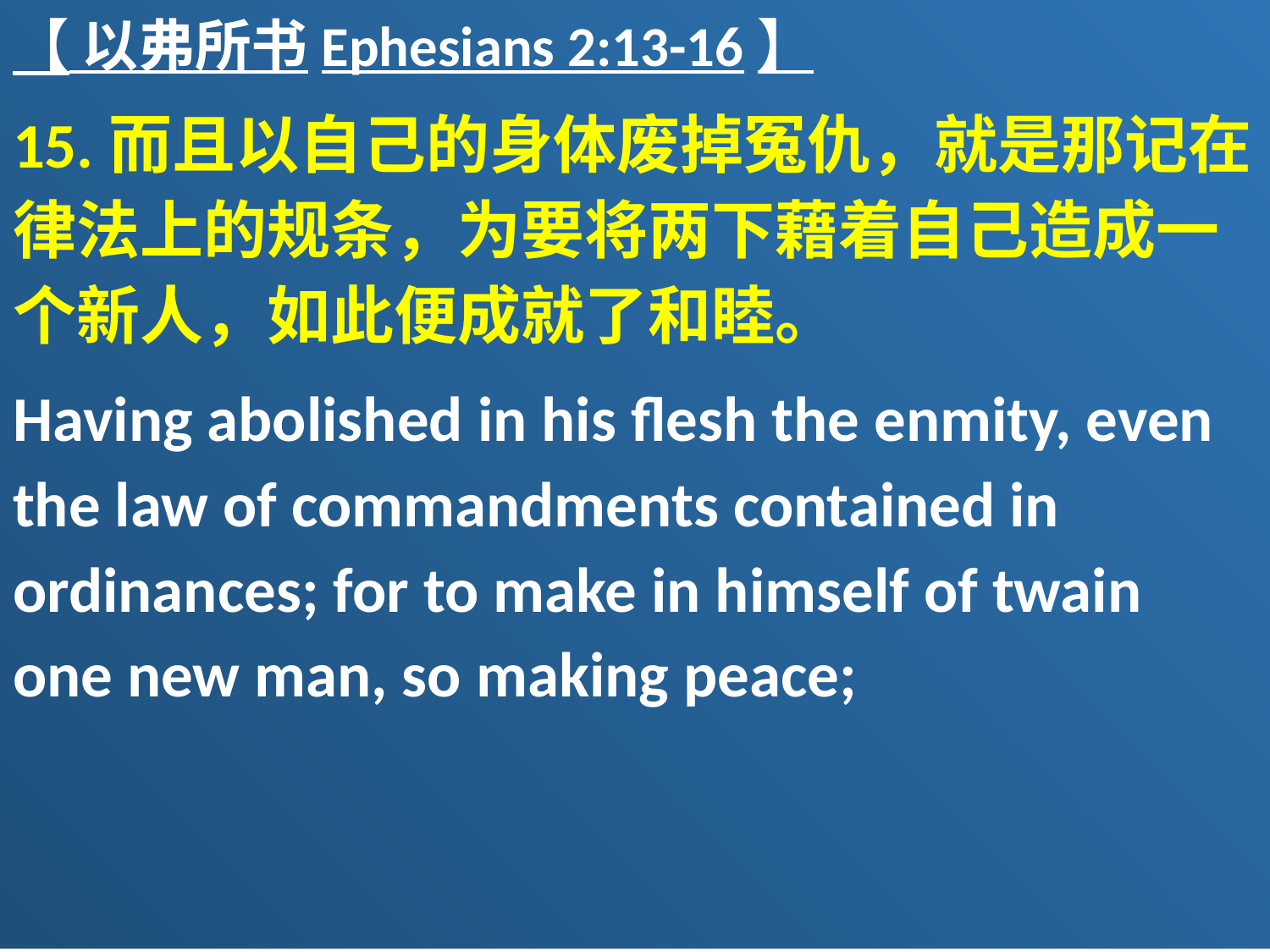

【 以弗所书Ephesians 2:13-16】
15.而且以自己的身体废掉冤仇，就是那记在律法上的规条，为要将两下藉着自己造成一个新人，如此便成就了和睦。
Having abolished in his flesh the enmity, even the law of commandments contained in ordinances; for to make in himself of twain one new man, so making peace;